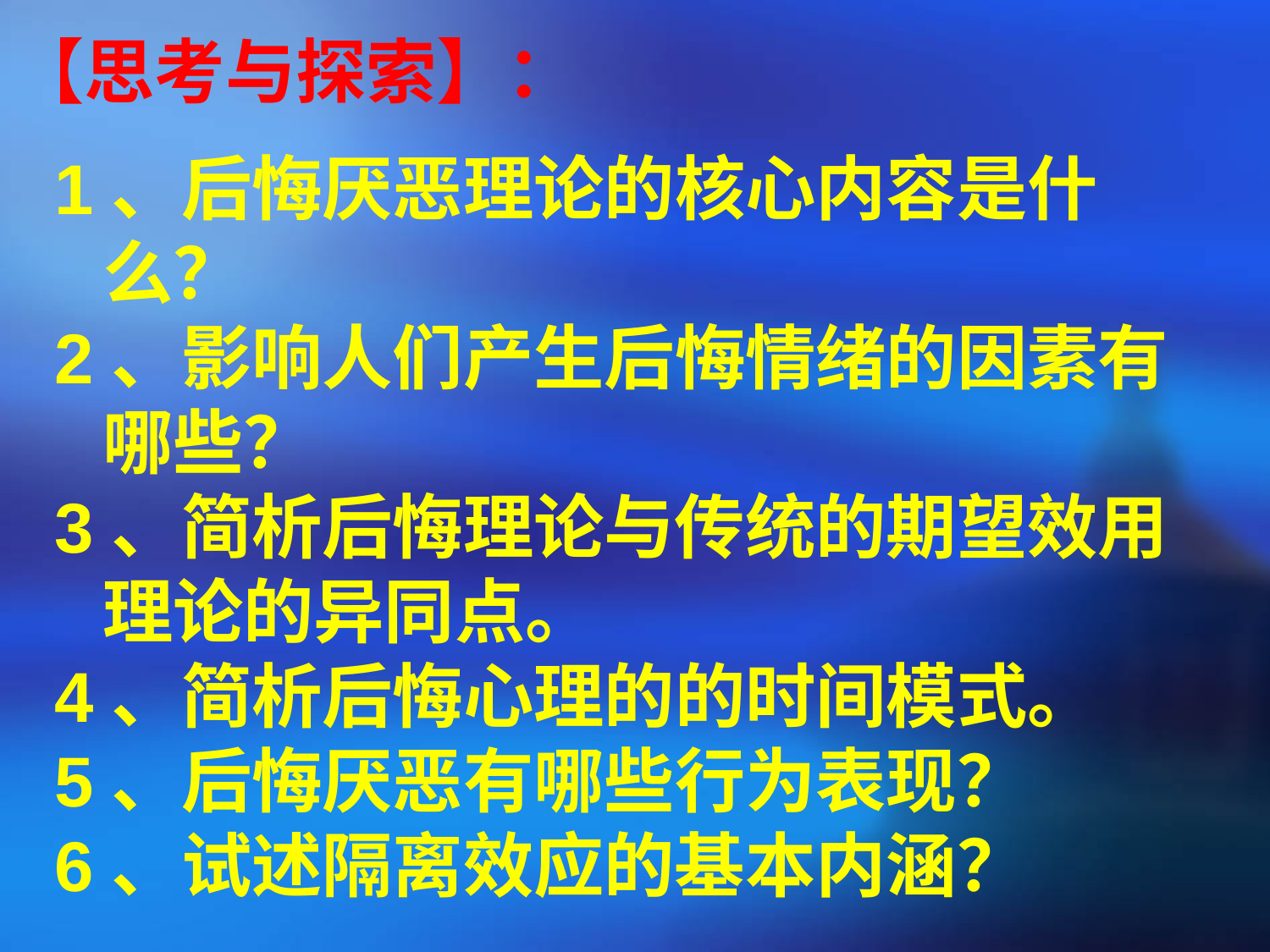

【思考与探索】：
1、后悔厌恶理论的核心内容是什么？
2、影响人们产生后悔情绪的因素有哪些？
3、简析后悔理论与传统的期望效用理论的异同点。
4、简析后悔心理的的时间模式。
5、后悔厌恶有哪些行为表现？
6、试述隔离效应的基本内涵？